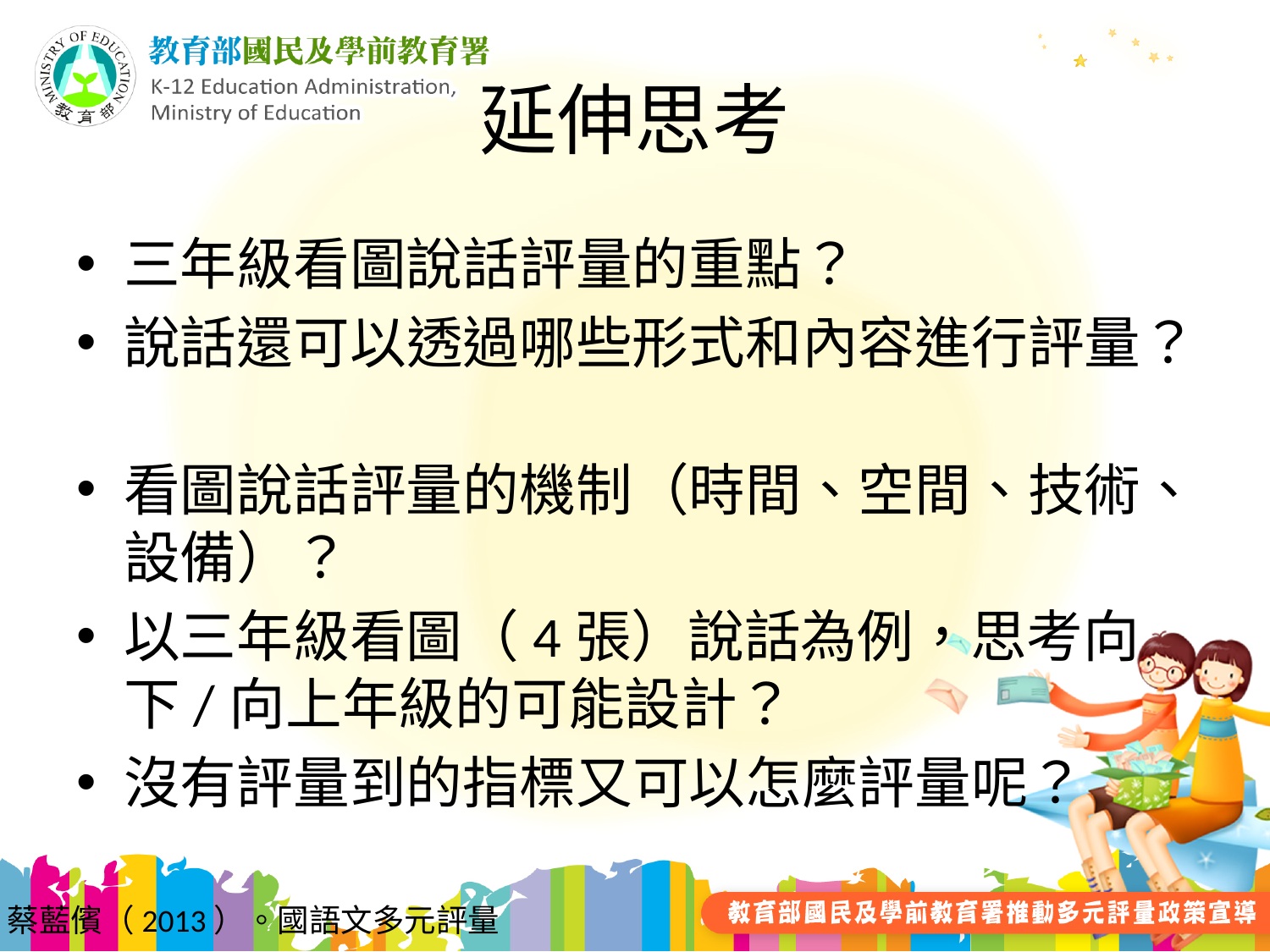

# 延伸思考
三年級看圖說話評量的重點？
說話還可以透過哪些形式和內容進行評量？
看圖說話評量的機制（時間、空間、技術、設備）？
以三年級看圖（4張）說話為例，思考向下/向上年級的可能設計？
沒有評量到的指標又可以怎麼評量呢？
蔡藍儐（2013）。國語文多元評量